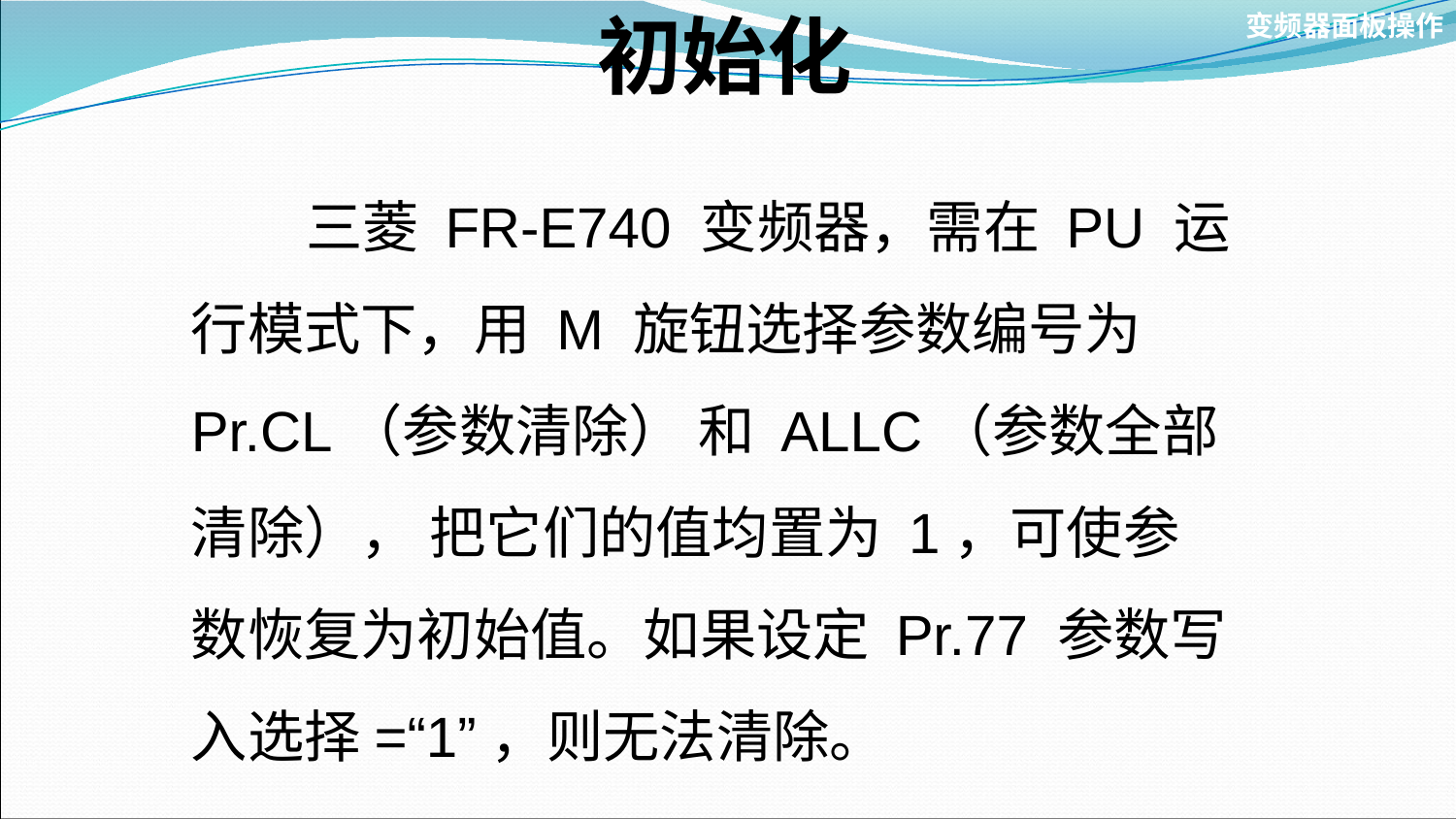

初始化
变频器面板操作
        三菱 FR-E740 变频器，需在 PU 运行模式下，用 M 旋钮选择参数编号为Pr.CL（参数清除） 和 ALLC（参数全部清除）， 把它们的值均置为 1，可使参数恢复为初始值。如果设定 Pr.77 参数写入选择=“1”，则无法清除。
3